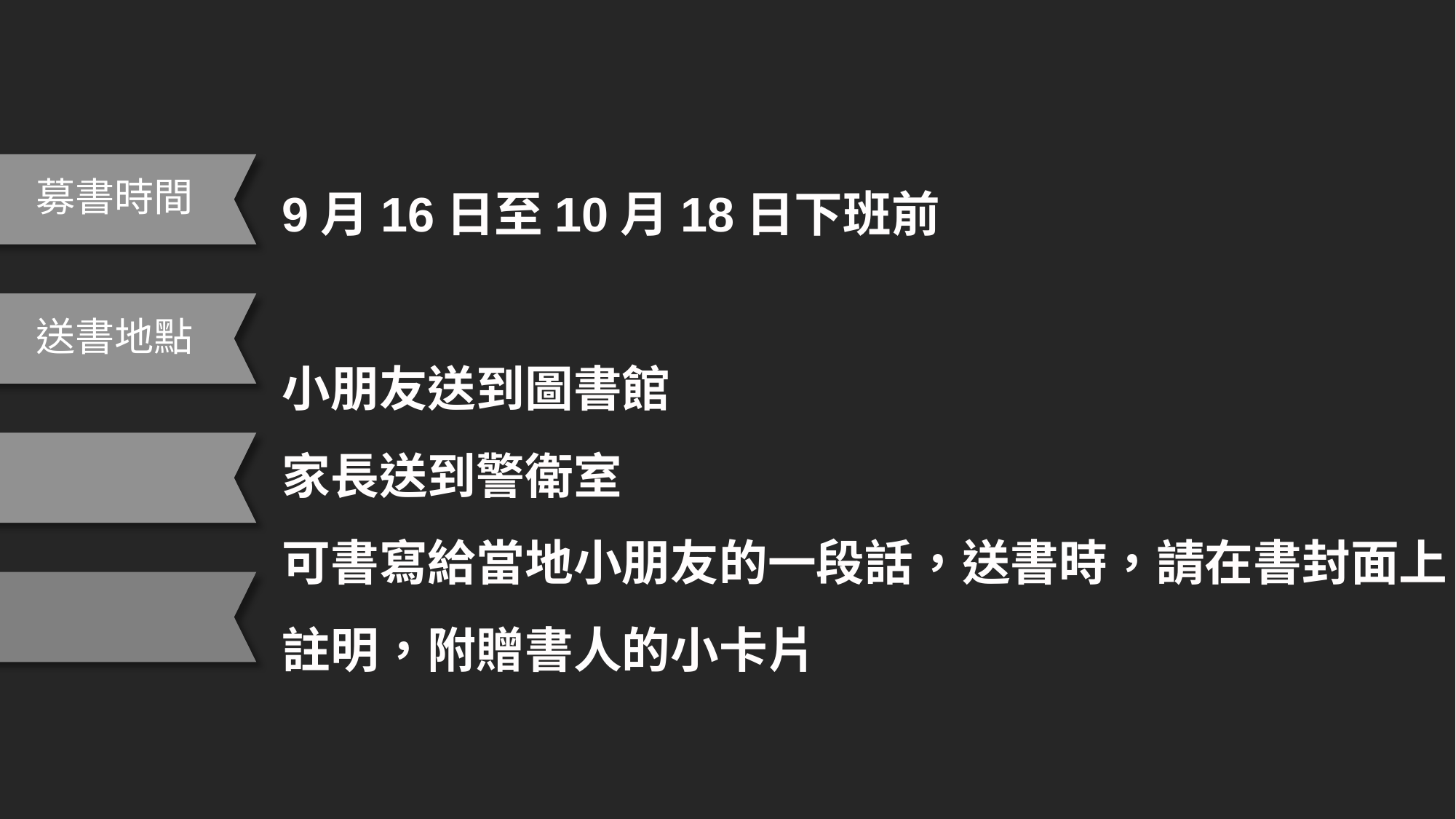

9月16日至10月18日下班前

小朋友送到圖書館
家長送到警衛室
可書寫給當地小朋友的一段話，送書時，請在書封面上註明，附贈書人的小卡片

募書時間
送書地點